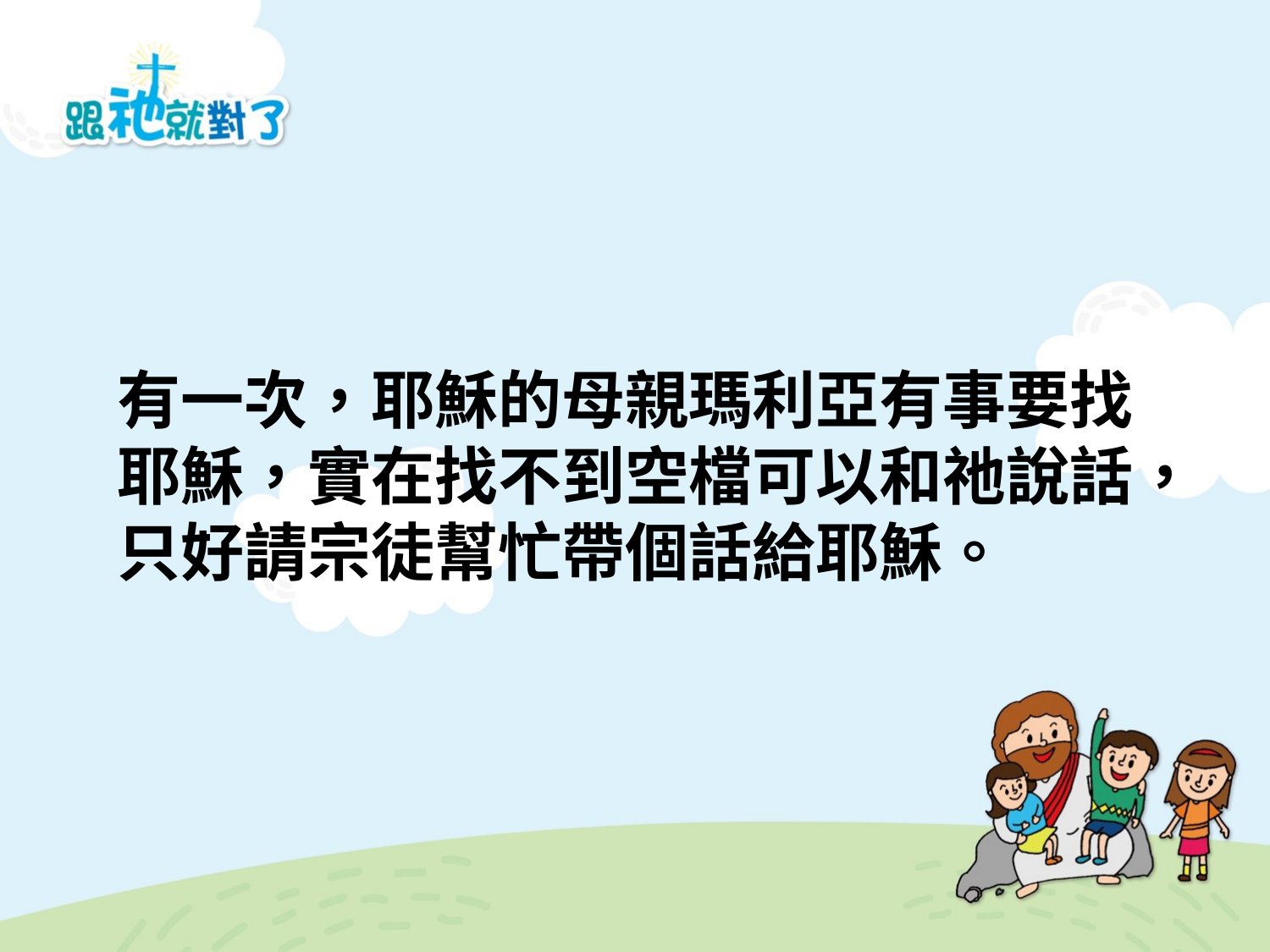

有一次，耶穌的母親瑪利亞有事要找耶穌，實在找不到空檔可以和祂說話，只好請宗徒幫忙帶個話給耶穌。